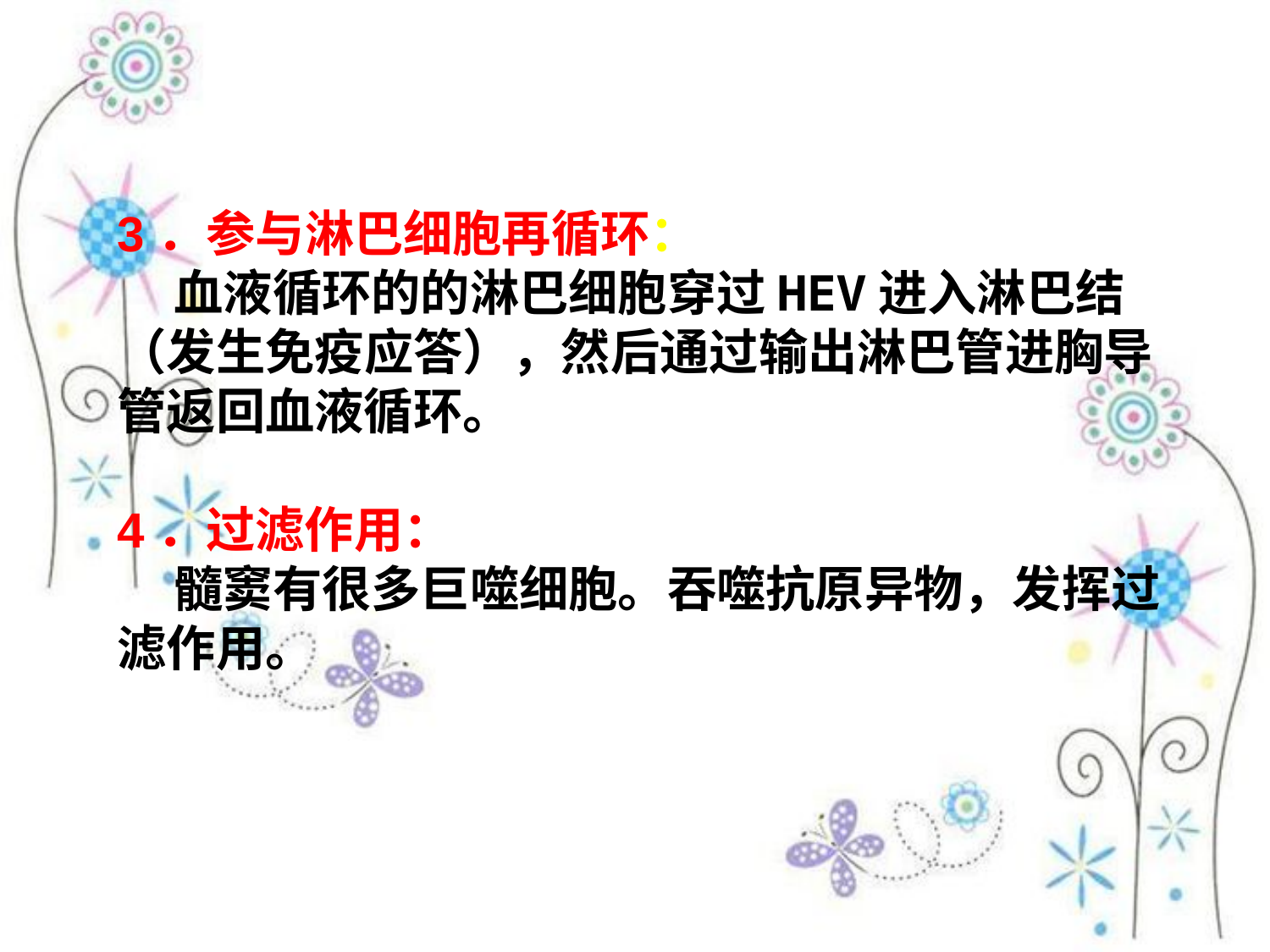

3．参与淋巴细胞再循环：
    血液循环的的淋巴细胞穿过HEV进入淋巴结（发生免疫应答），然后通过输出淋巴管进胸导管返回血液循环。

4．过滤作用：
    髓窦有很多巨噬细胞。吞噬抗原异物，发挥过滤作用。